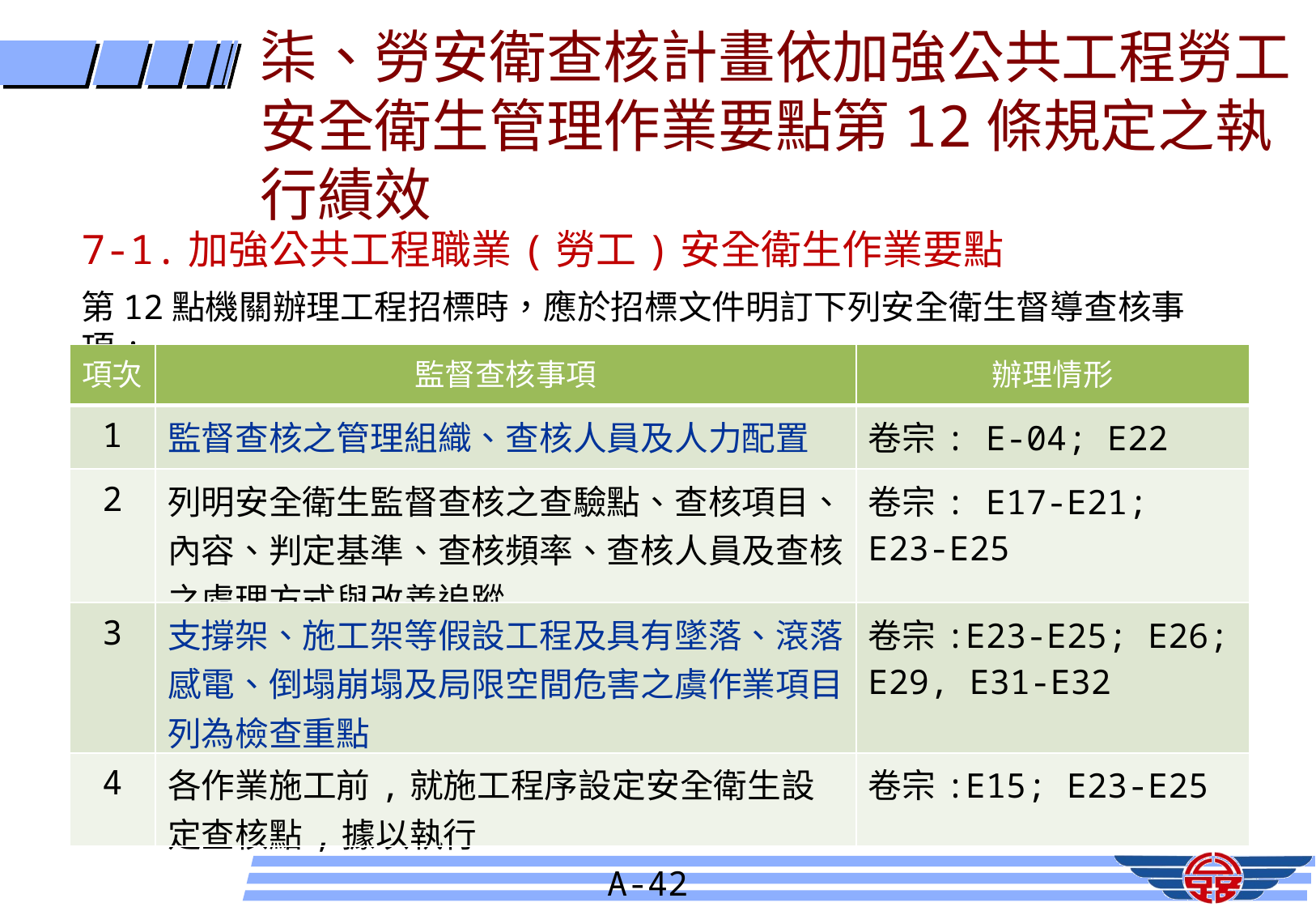

柒、勞安衛查核計畫依加強公共工程勞工安全衛生管理作業要點第12條規定之執行績效
7-1.加強公共工程職業(勞工)安全衛生作業要點
第12點機關辦理工程招標時，應於招標文件明訂下列安全衛生督導查核事項:
| 項次 | 監督查核事項 | 辦理情形 |
| --- | --- | --- |
| 1 | 監督查核之管理組織、查核人員及人力配置 | 卷宗: E-04; E22 |
| 2 | 列明安全衛生監督查核之查驗點、查核項目、內容、判定基準、查核頻率、查核人員及查核之處理方式與改善追蹤 | 卷宗: E17-E21; E23-E25 |
| 3 | 支撐架、施工架等假設工程及具有墜落、滾落、感電、倒塌崩塌及局限空間危害之虞作業項目,列為檢查重點 | 卷宗:E23-E25; E26; E29, E31-E32 |
| 4 | 各作業施工前,就施工程序設定安全衛生設定查核點,據以執行 | 卷宗:E15; E23-E25 |